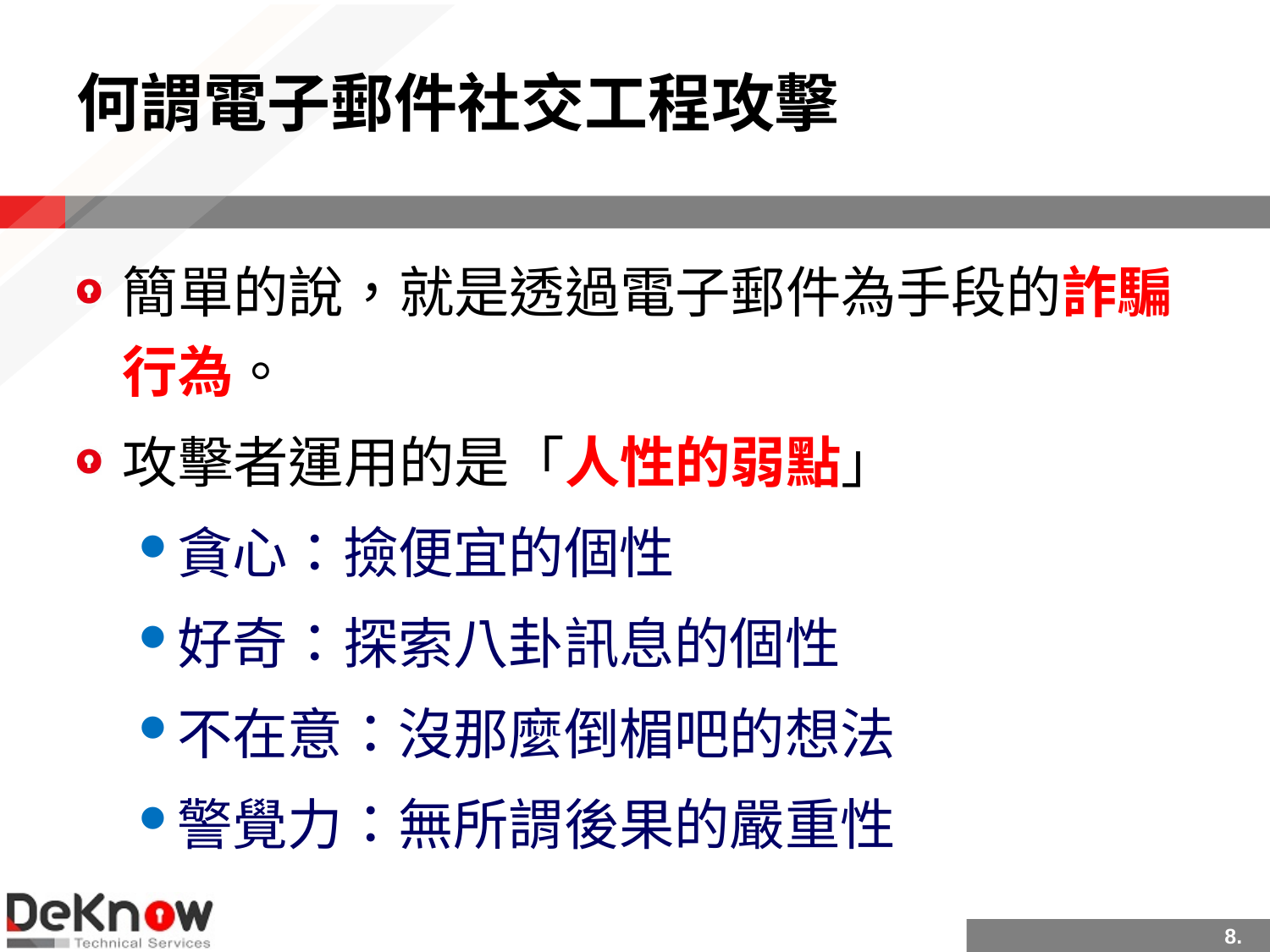

# 何謂電子郵件社交工程攻擊
簡單的說，就是透過電子郵件為手段的詐騙行為。
攻擊者運用的是「人性的弱點」
貪心：撿便宜的個性
好奇：探索八卦訊息的個性
不在意：沒那麼倒楣吧的想法
警覺力：無所謂後果的嚴重性
8.